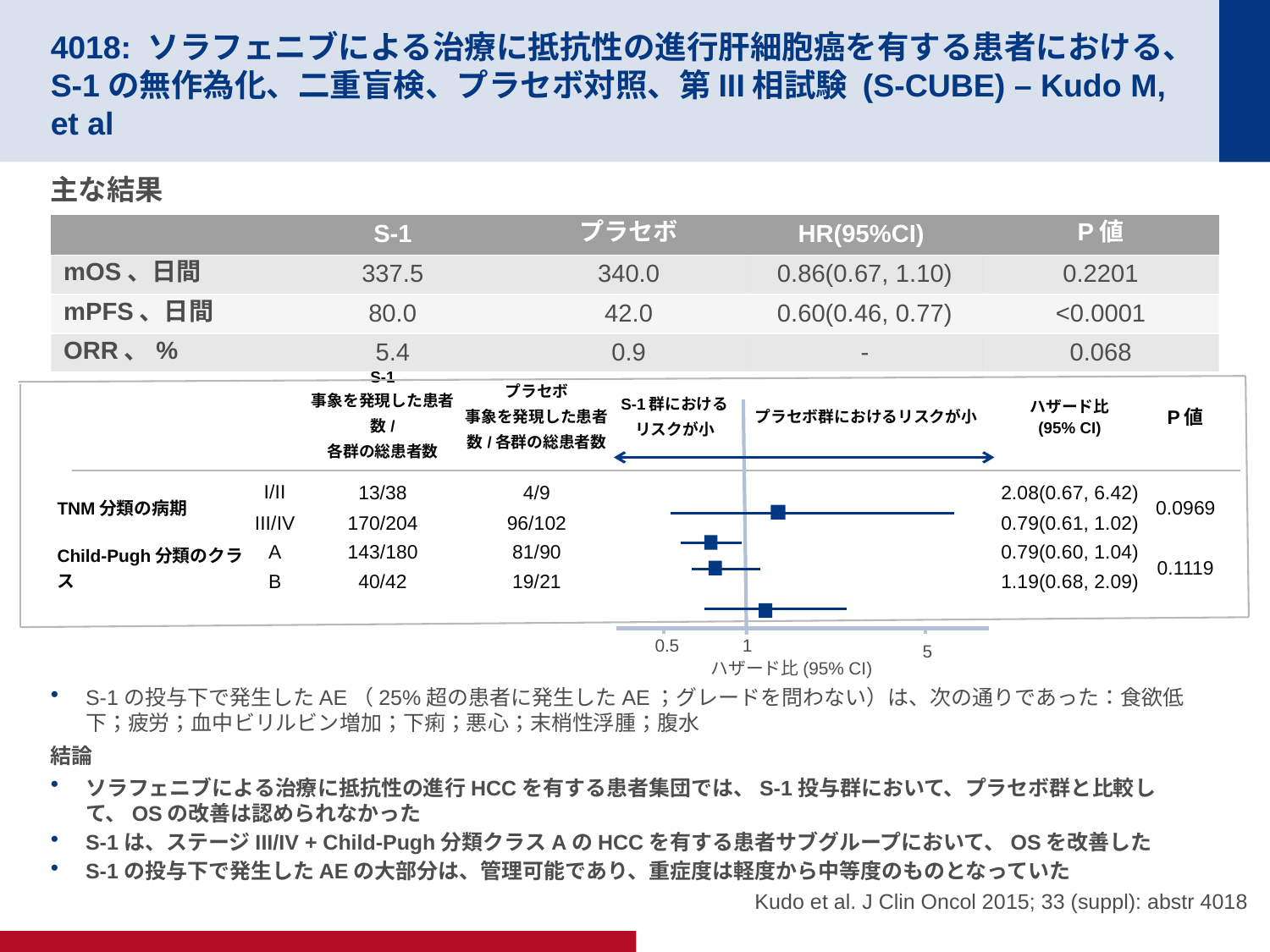

# 4018: ソラフェニブによる治療に抵抗性の進行肝細胞癌を有する患者における、S-1の無作為化、二重盲検、プラセボ対照、第III相試験 (S-CUBE) – Kudo M, et al
主な結果

S-1の投与下で発生したAE（25%超の患者に発生したAE；グレードを問わない）は、次の通りであった：食欲低下；疲労；血中ビリルビン増加；下痢；悪心；末梢性浮腫；腹水
結論
ソラフェニブによる治療に抵抗性の進行HCCを有する患者集団では、S-1投与群において、プラセボ群と比較して、OSの改善は認められなかった
S-1は、ステージIII/IV + Child-Pugh分類クラスAのHCCを有する患者サブグループにおいて、OSを改善した
S-1の投与下で発生したAEの大部分は、管理可能であり、重症度は軽度から中等度のものとなっていた
|  | S-1 | プラセボ | HR(95%CI) | P値 |
| --- | --- | --- | --- | --- |
| mOS、日間 | 337.5 | 340.0 | 0.86(0.67, 1.10) | 0.2201 |
| mPFS、日間 | 80.0 | 42.0 | 0.60(0.46, 0.77) | <0.0001 |
| ORR、% | 5.4 | 0.9 | - | 0.068 |
|  |  | S-1 事象を発現した患者数/ 各群の総患者数 | プラセボ 事象を発現した患者数/各群の総患者数 | S-1群における リスクが小 | プラセボ群におけるリスクが小 | ハザード比 (95% CI) | P値 |
| --- | --- | --- | --- | --- | --- | --- | --- |
| TNM分類の病期 | I/II | 13/38 | 4/9 |  |  | 2.08(0.67, 6.42) | 0.0969 |
|  | III/IV | 170/204 | 96/102 |  |  | 0.79(0.61, 1.02) |  |
| Child-Pugh分類のクラス | A | 143/180 | 81/90 |  |  | 0.79(0.60, 1.04) | 0.1119 |
|  | B | 40/42 | 19/21 |  |  | 1.19(0.68, 2.09) |  |

0.5
1
5
ハザード比(95% CI)
Kudo et al. J Clin Oncol 2015; 33 (suppl): abstr 4018